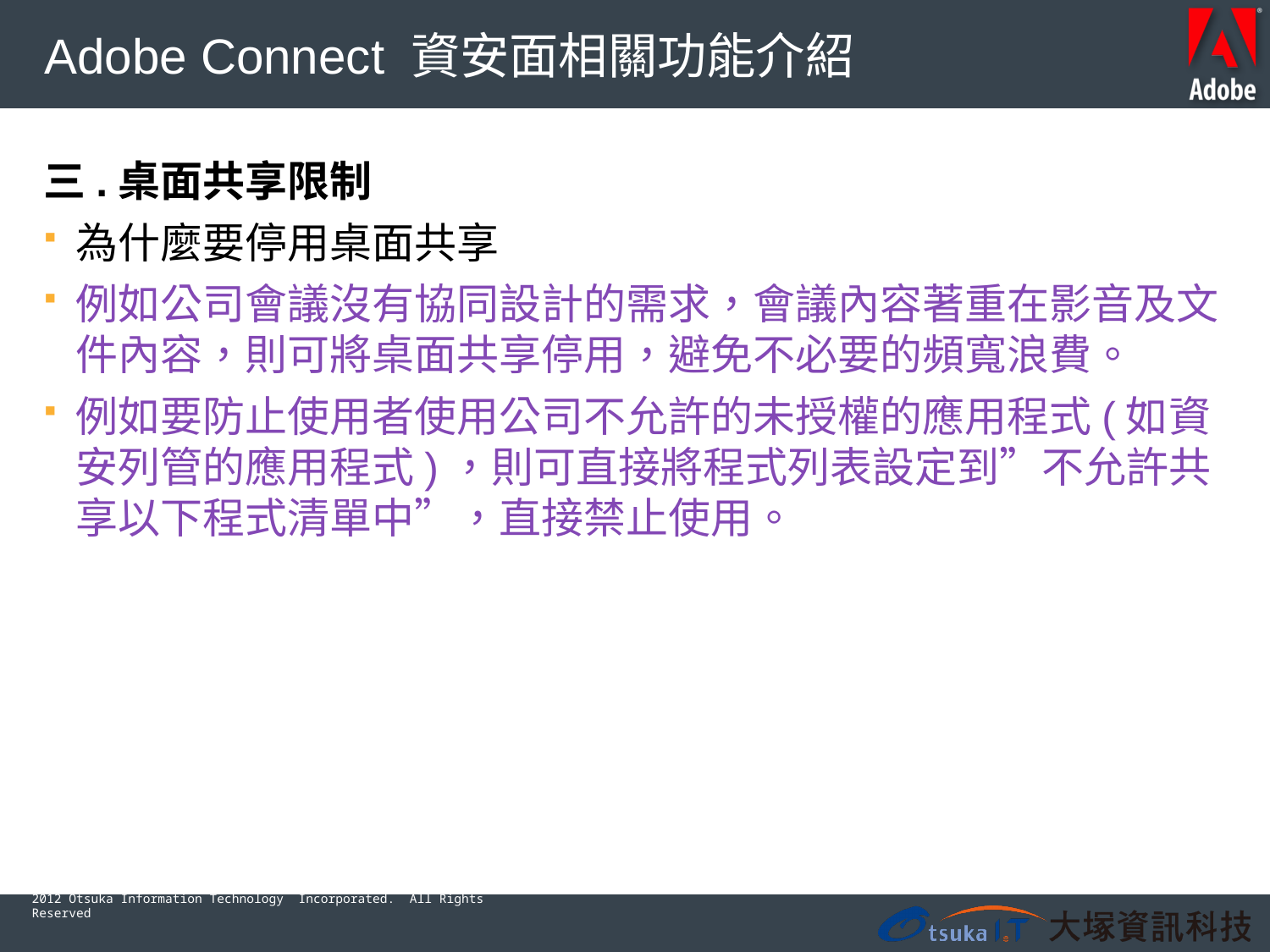

# Adobe Connect 資安面相關功能介紹
三.桌面共享限制
為什麼要停用桌面共享
例如公司會議沒有協同設計的需求，會議內容著重在影音及文件內容，則可將桌面共享停用，避免不必要的頻寬浪費。
例如要防止使用者使用公司不允許的未授權的應用程式(如資安列管的應用程式)，則可直接將程式列表設定到”不允許共享以下程式清單中”，直接禁止使用。